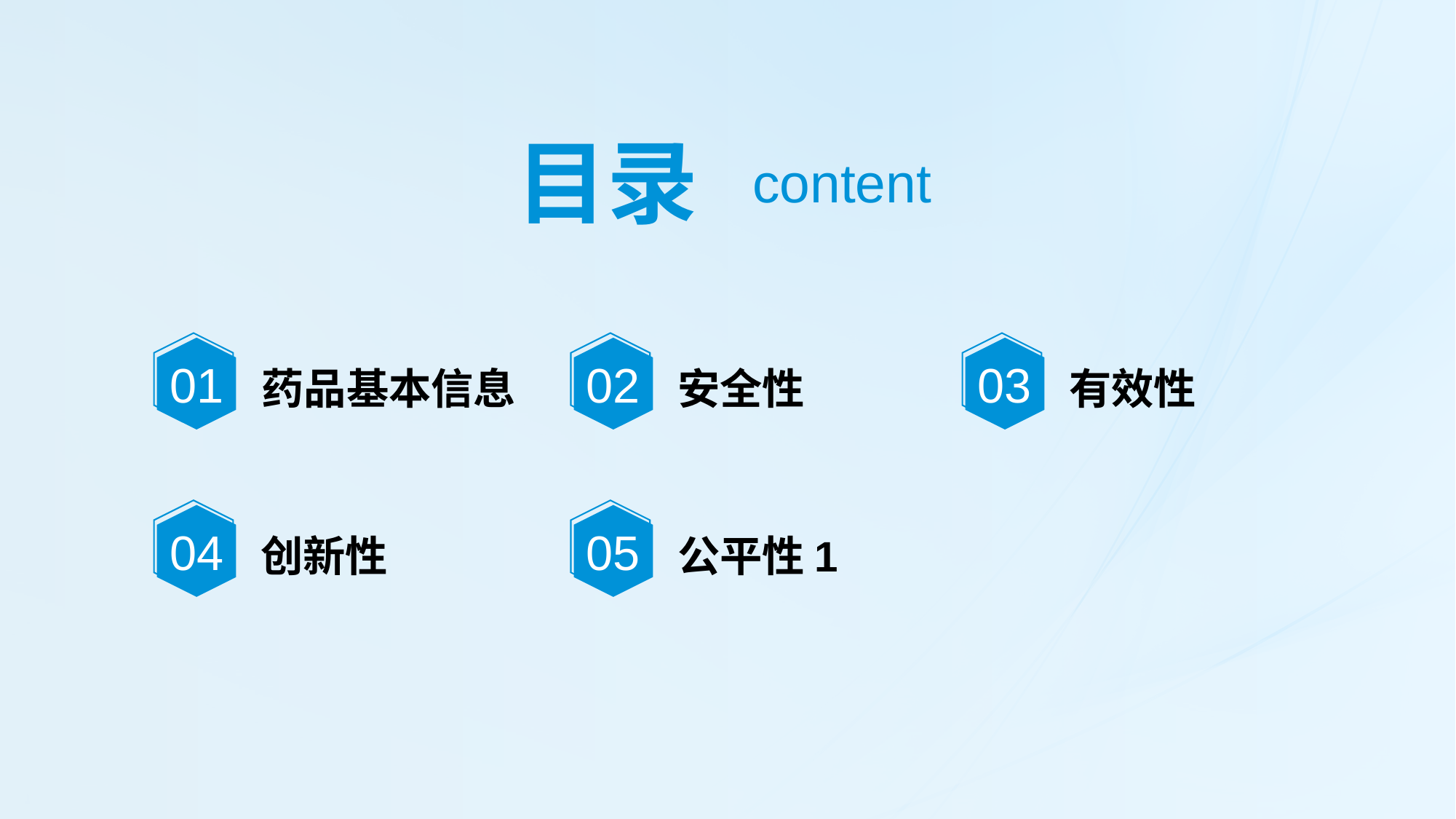

目录
content

01
02
03
药品基本信息
安全性
有效性

04
05
创新性
公平性1